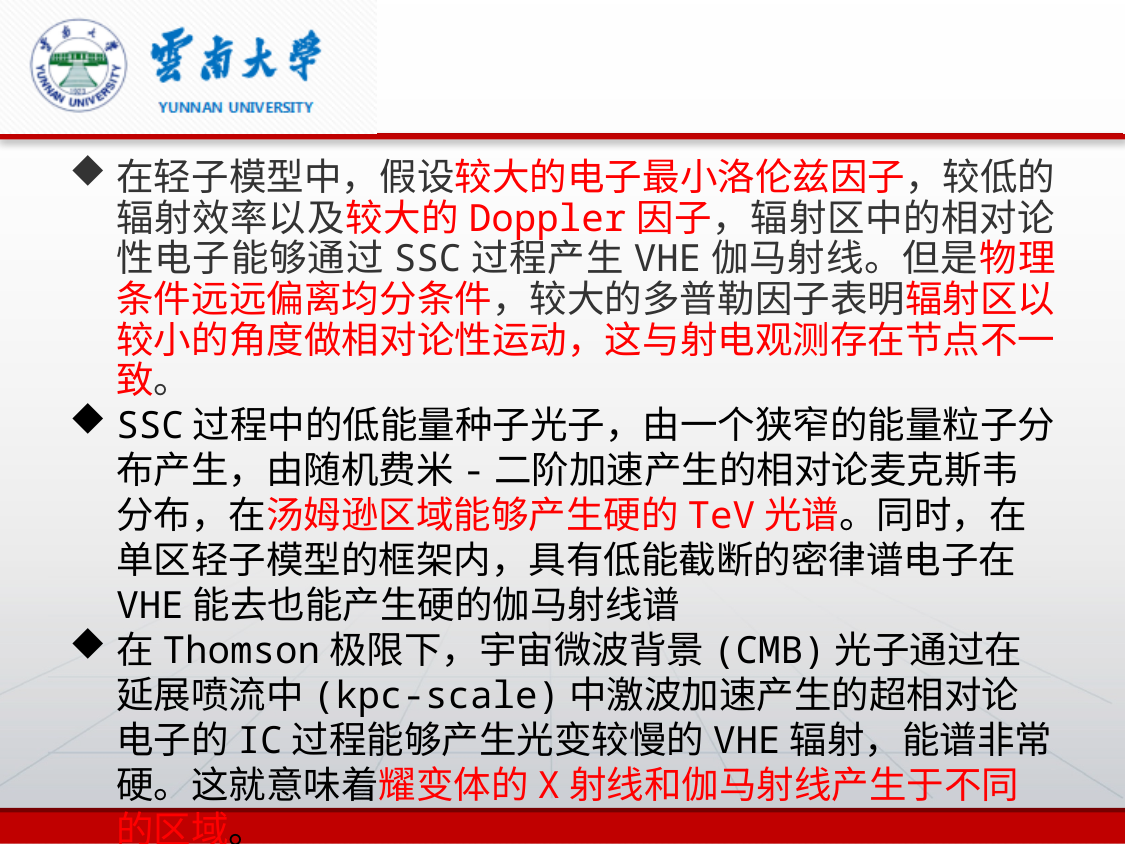

在轻子模型中，假设较大的电子最小洛伦兹因子，较低的辐射效率以及较大的Doppler因子，辐射区中的相对论性电子能够通过SSC过程产生VHE伽马射线。但是物理条件远远偏离均分条件，较大的多普勒因子表明辐射区以较小的角度做相对论性运动，这与射电观测存在节点不一致。
SSC过程中的低能量种子光子，由一个狭窄的能量粒子分布产生，由随机费米-二阶加速产生的相对论麦克斯韦分布，在汤姆逊区域能够产生硬的TeV光谱。同时，在单区轻子模型的框架内，具有低能截断的密律谱电子在VHE能去也能产生硬的伽马射线谱
在Thomson极限下，宇宙微波背景(CMB)光子通过在延展喷流中(kpc-scale)中激波加速产生的超相对论电子的IC过程能够产生光变较慢的VHE辐射，能谱非常硬。这就意味着耀变体的X射线和伽马射线产生于不同的区域。